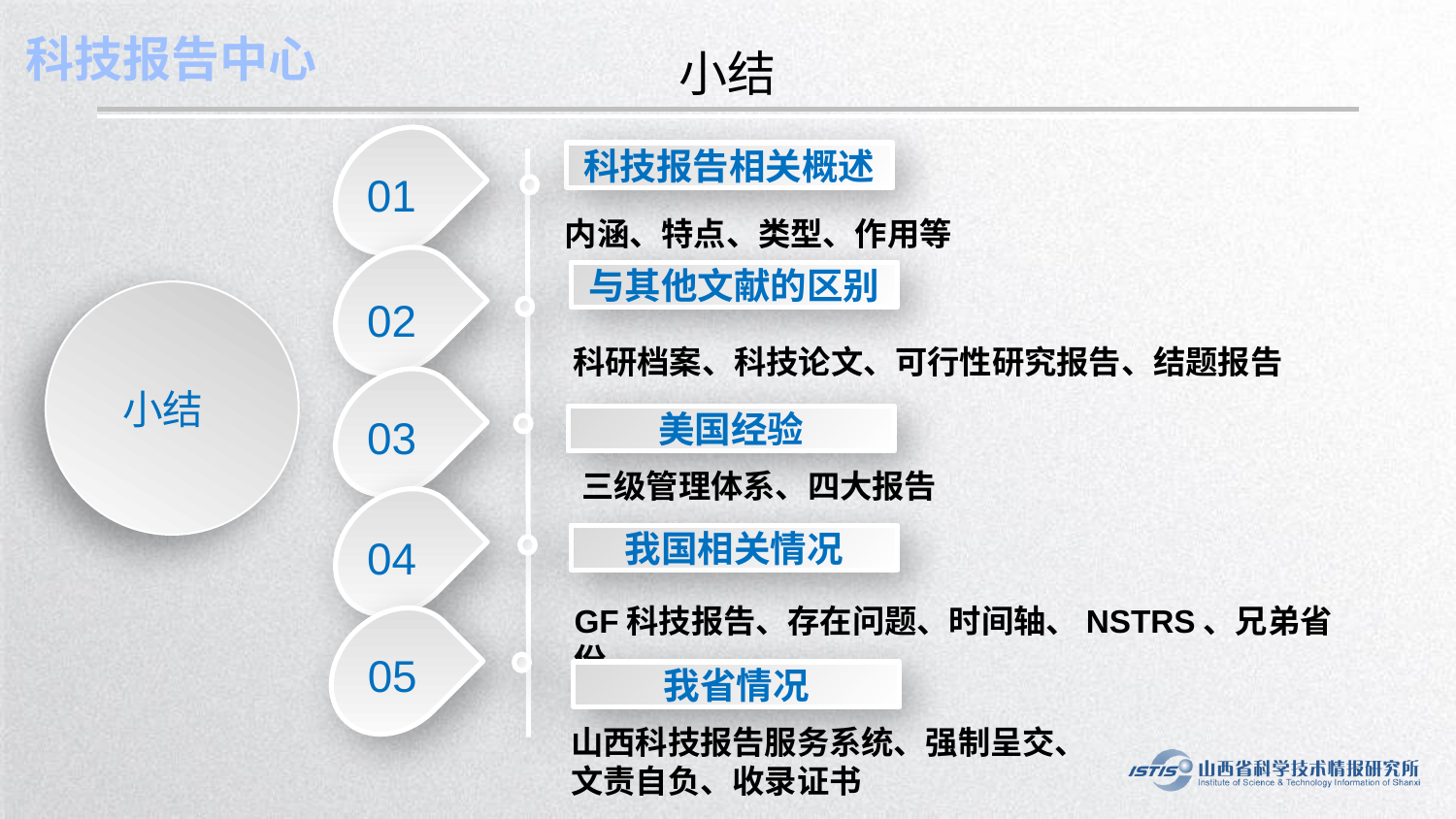

小结

01

02

03

04
科技报告相关概述

内涵、特点、类型、作用等
与其他文献的区别

小结

科研档案、科技论文、可行性研究报告、结题报告
美国经验

三级管理体系、四大报告
我国相关情况

GF科技报告、存在问题、时间轴、NSTRS、兄弟省份

05

我省情况
山西科技报告服务系统、强制呈交、文责自负、收录证书